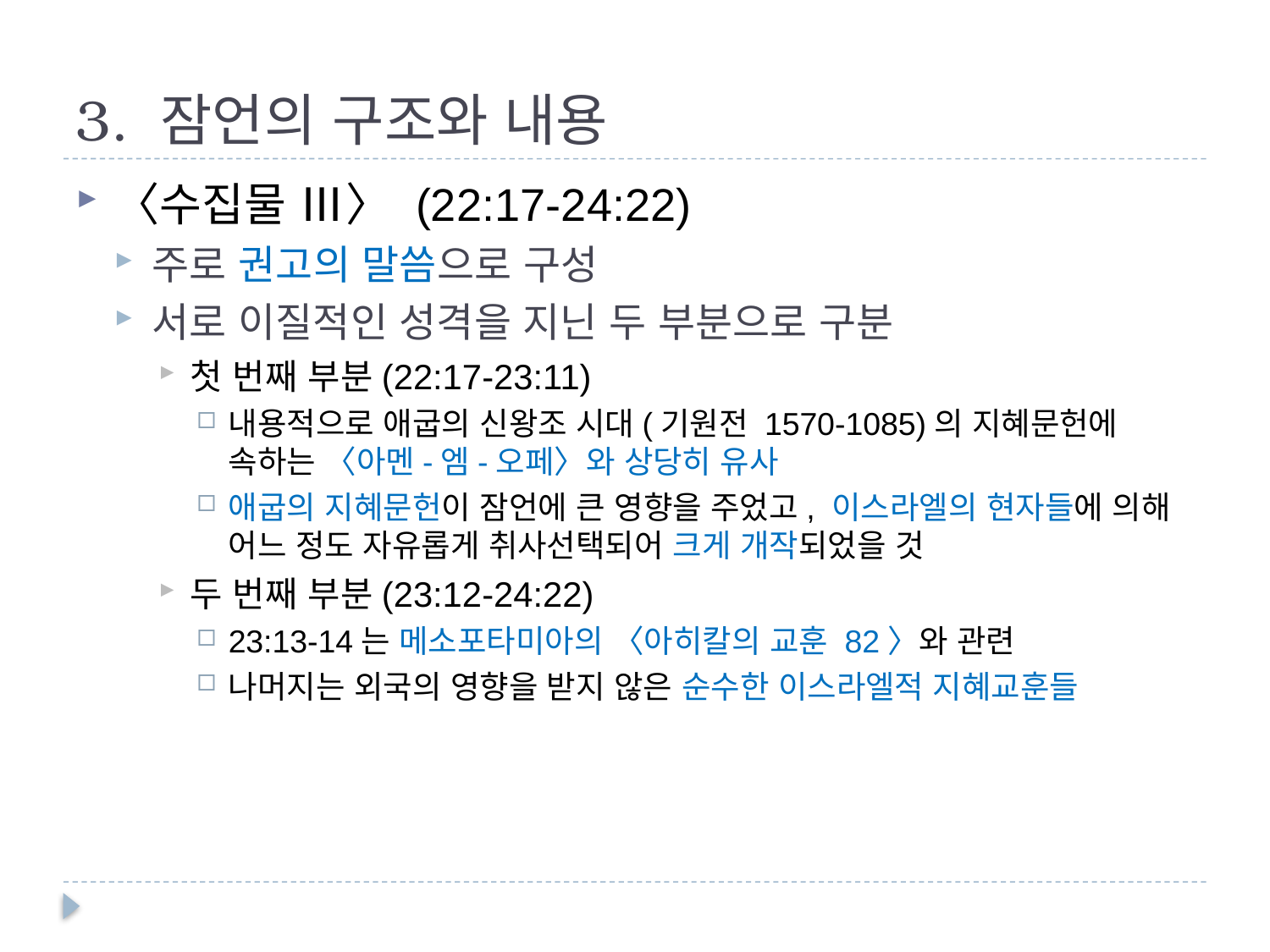

# 3. 잠언의 구조와 내용
〈수집물 Ⅲ〉 (22:17-24:22)
주로 권고의 말씀으로 구성
서로 이질적인 성격을 지닌 두 부분으로 구분
첫 번째 부분(22:17-23:11)
내용적으로 애굽의 신왕조 시대(기원전 1570-1085)의 지혜문헌에 속하는 〈아멘-엠-오페〉와 상당히 유사
애굽의 지혜문헌이 잠언에 큰 영향을 주었고, 이스라엘의 현자들에 의해 어느 정도 자유롭게 취사선택되어 크게 개작되었을 것
두 번째 부분(23:12-24:22)
23:13-14는 메소포타미아의 〈아히칼의 교훈 82〉와 관련
나머지는 외국의 영향을 받지 않은 순수한 이스라엘적 지혜교훈들